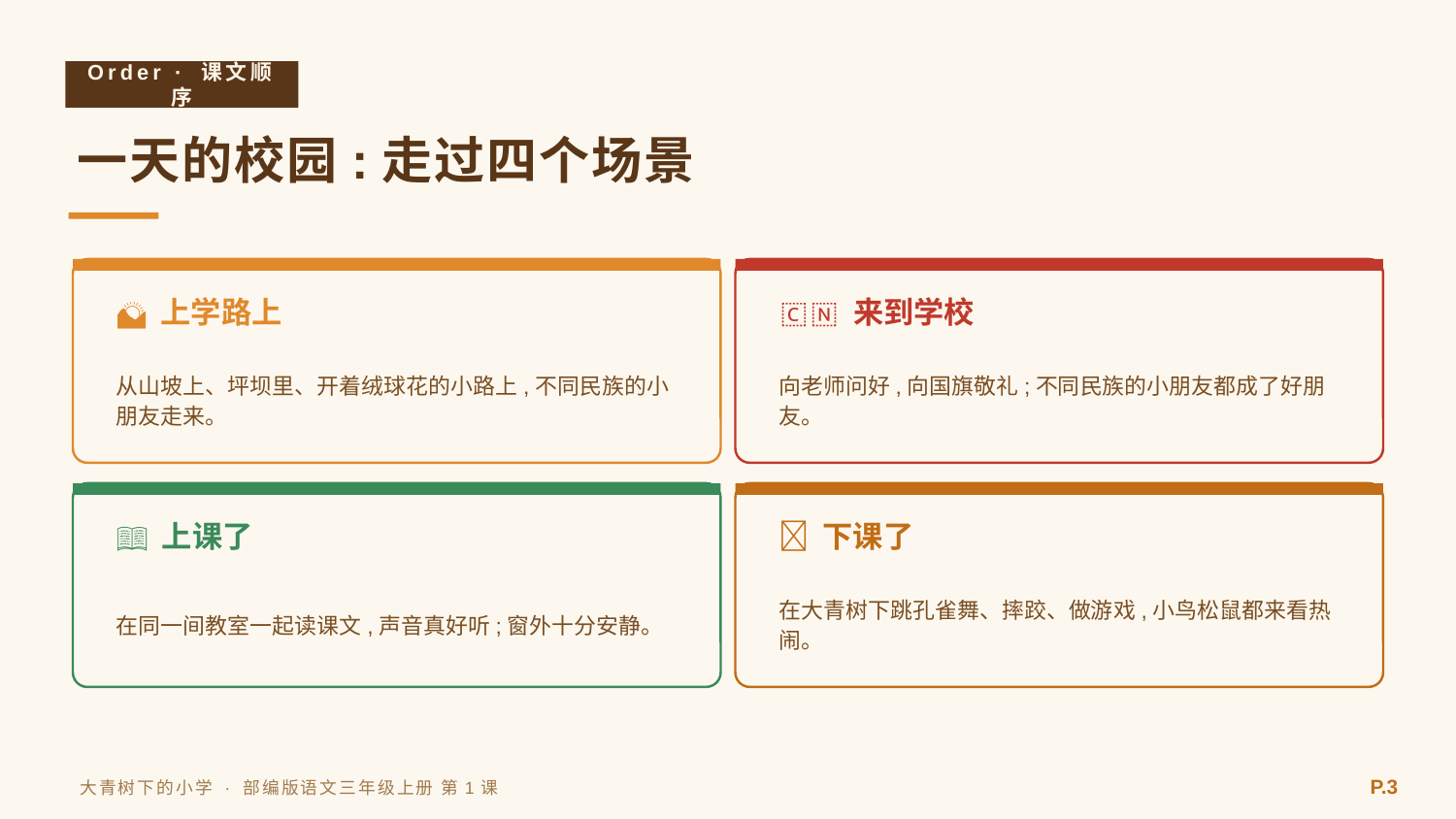

Order · 课文顺序

一天的校园:走过四个场景

🌄 上学路上
🇨🇳 来到学校
从山坡上、坪坝里、开着绒球花的小路上,不同民族的小朋友走来。
向老师问好,向国旗敬礼;不同民族的小朋友都成了好朋友。

📖 上课了
🦚 下课了
在同一间教室一起读课文,声音真好听;窗外十分安静。
在大青树下跳孔雀舞、摔跤、做游戏,小鸟松鼠都来看热闹。
P.3
大青树下的小学 · 部编版语文三年级上册 第1课